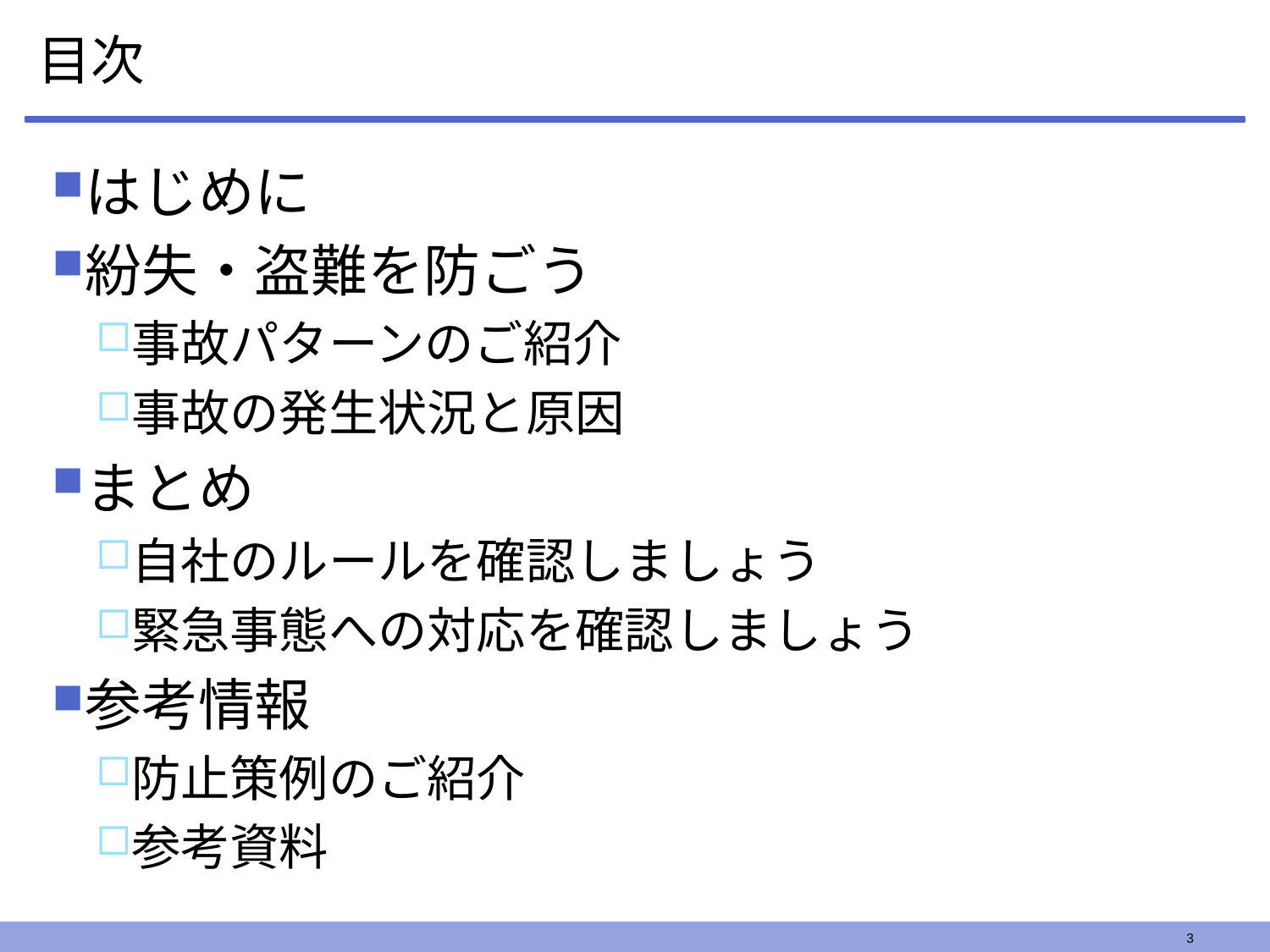

# 目次
はじめに
紛失・盗難を防ごう
事故パターンのご紹介
事故の発生状況と原因
まとめ
自社のルールを確認しましょう
緊急事態への対応を確認しましょう
参考情報
防止策例のご紹介
参考資料

3